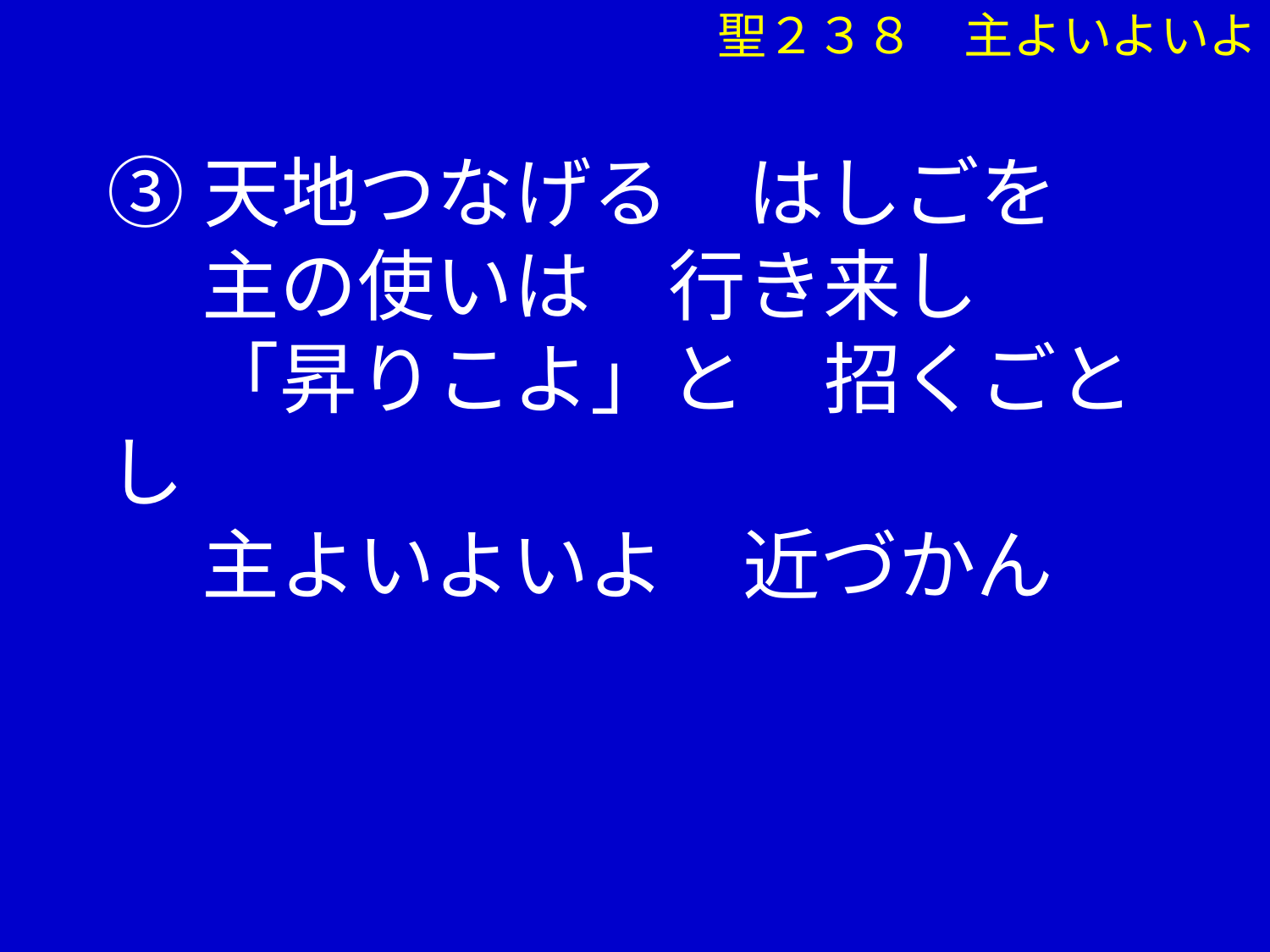

聖２３８　主よいよいよ
③天地つなげる　はしごを
　 主の使いは　行き来し
　 「昇りこよ」と　招くごとし
　 主よいよいよ　近づかん